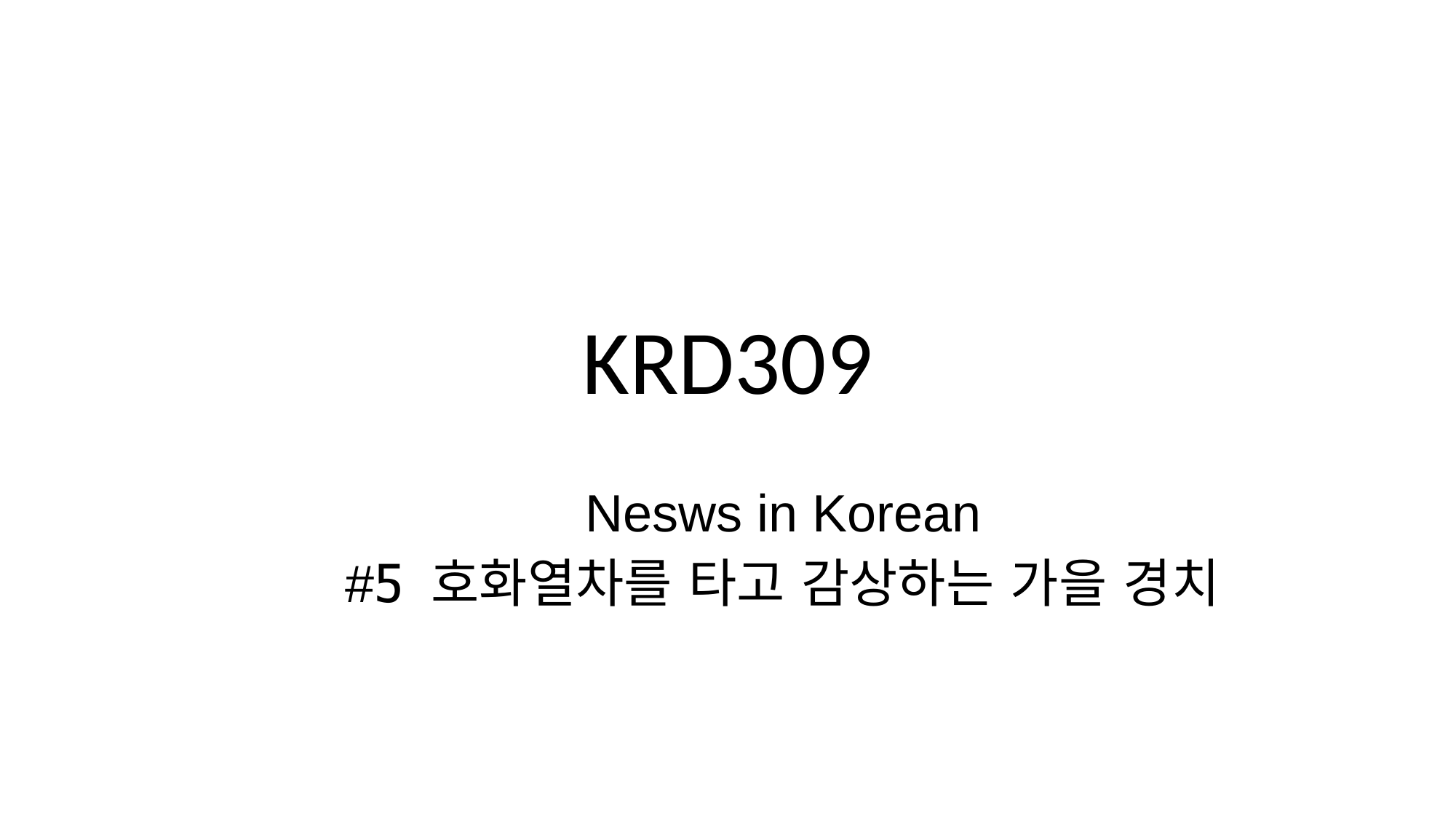

# KRD309
Nesws in Korean
#5 호화열차를 타고 감상하는 가을 경치